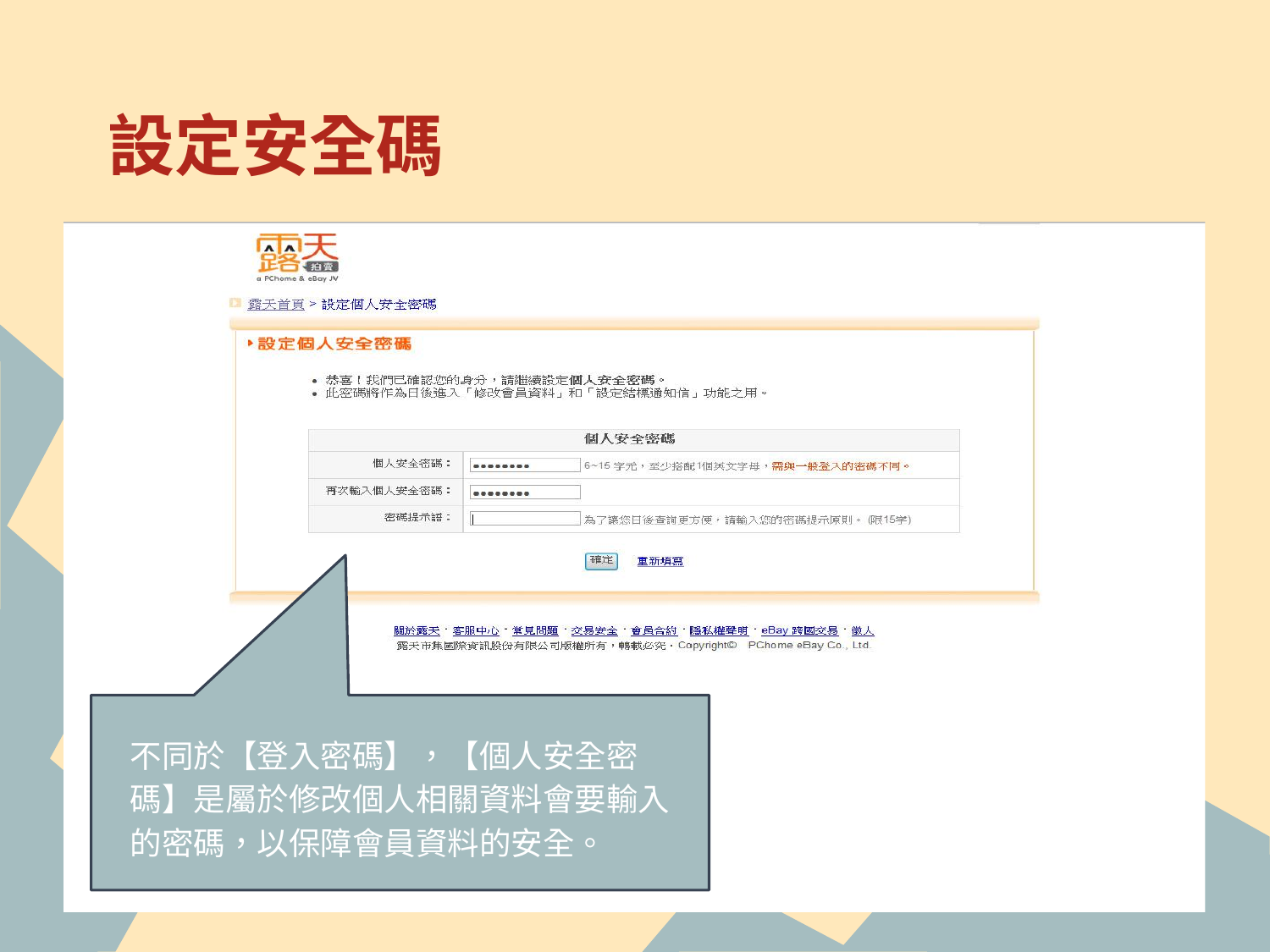

# 設定安全碼

不同於【登入密碼】，【個人安全密碼】是屬於修改個人相關資料會要輸入的密碼，以保障會員資料的安全。